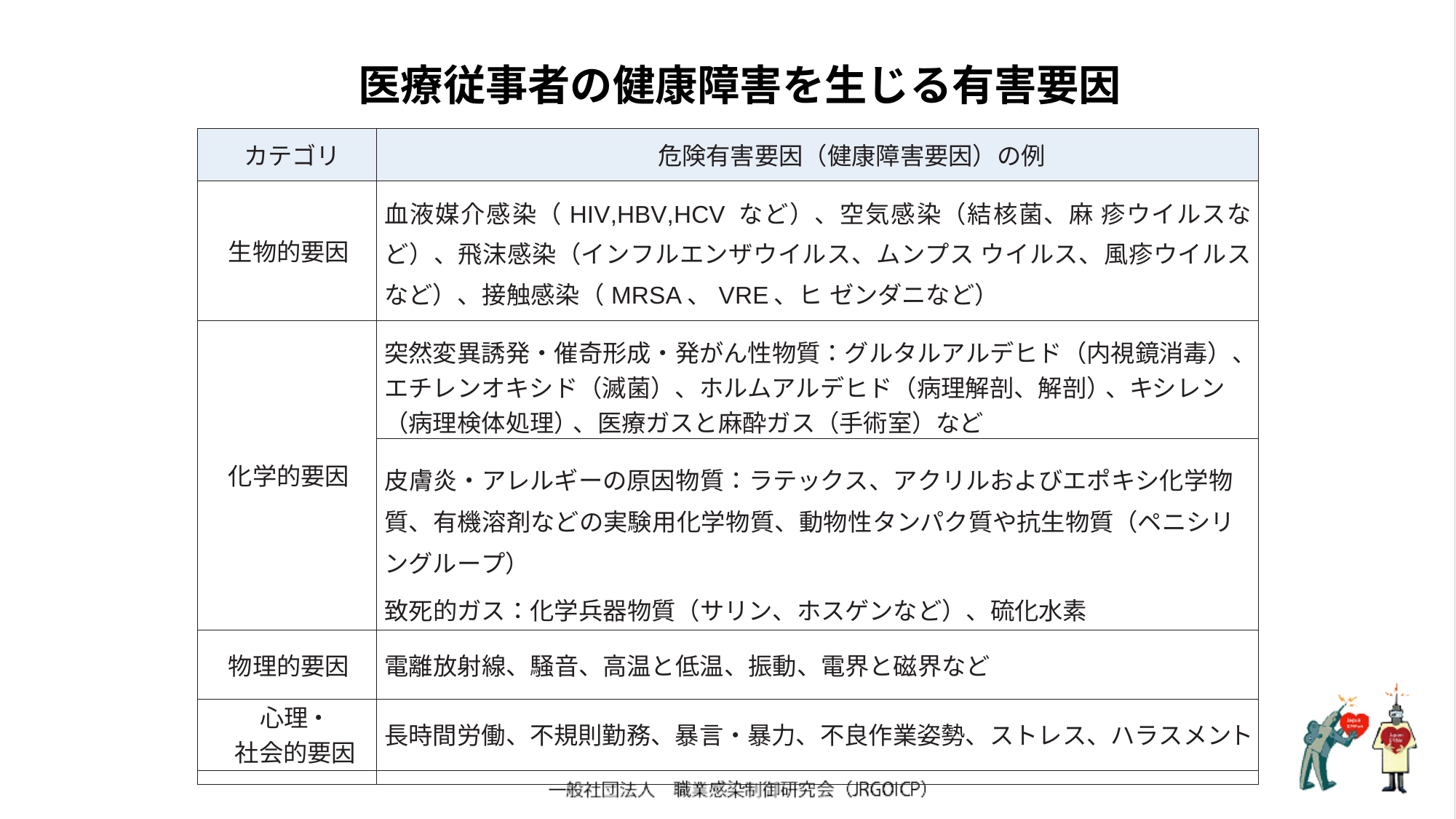

医療従事者の健康障害を生じる有害要因
| カテゴリ | 危険有害要因（健康障害要因）の例 |
| --- | --- |
| 生物的要因 | 血液媒介感染（HIV,HBV,HCV など）、空気感染（結核菌、麻 疹ウイルスなど）、飛沫感染（インフルエンザウイルス、ムンプス ウイルス、風疹ウイルスなど）、接触感染（MRSA、VRE、ヒ ゼンダニなど） |
| 化学的要因 | 突然変異誘発・催奇形成・発がん性物質：グルタルアルデヒド（内視鏡消毒）、エチレンオキシド（滅菌）、ホルムアルデヒド（病理解剖、解剖）、キシレン（病理検体処理）、医療ガスと麻酔ガス（手術室）など |
|  |  |
|  |  |
|  | 皮膚炎・アレルギーの原因物質：ラテックス、アクリルおよびエポキシ化学物質、有機溶剤などの実験用化学物質、動物性タンパク質や抗生物質（ペニシリングループ） |
|  |  |
|  |  |
|  | 致死的ガス：化学兵器物質（サリン、ホスゲンなど）、硫化水素 |
| 物理的要因 | 電離放射線、騒音、高温と低温、振動、電界と磁界など |
| 心理・ 社会的要因 | 長時間労働、不規則勤務、暴言・暴力、不良作業姿勢、ストレス、ハラスメント |
|  |  |